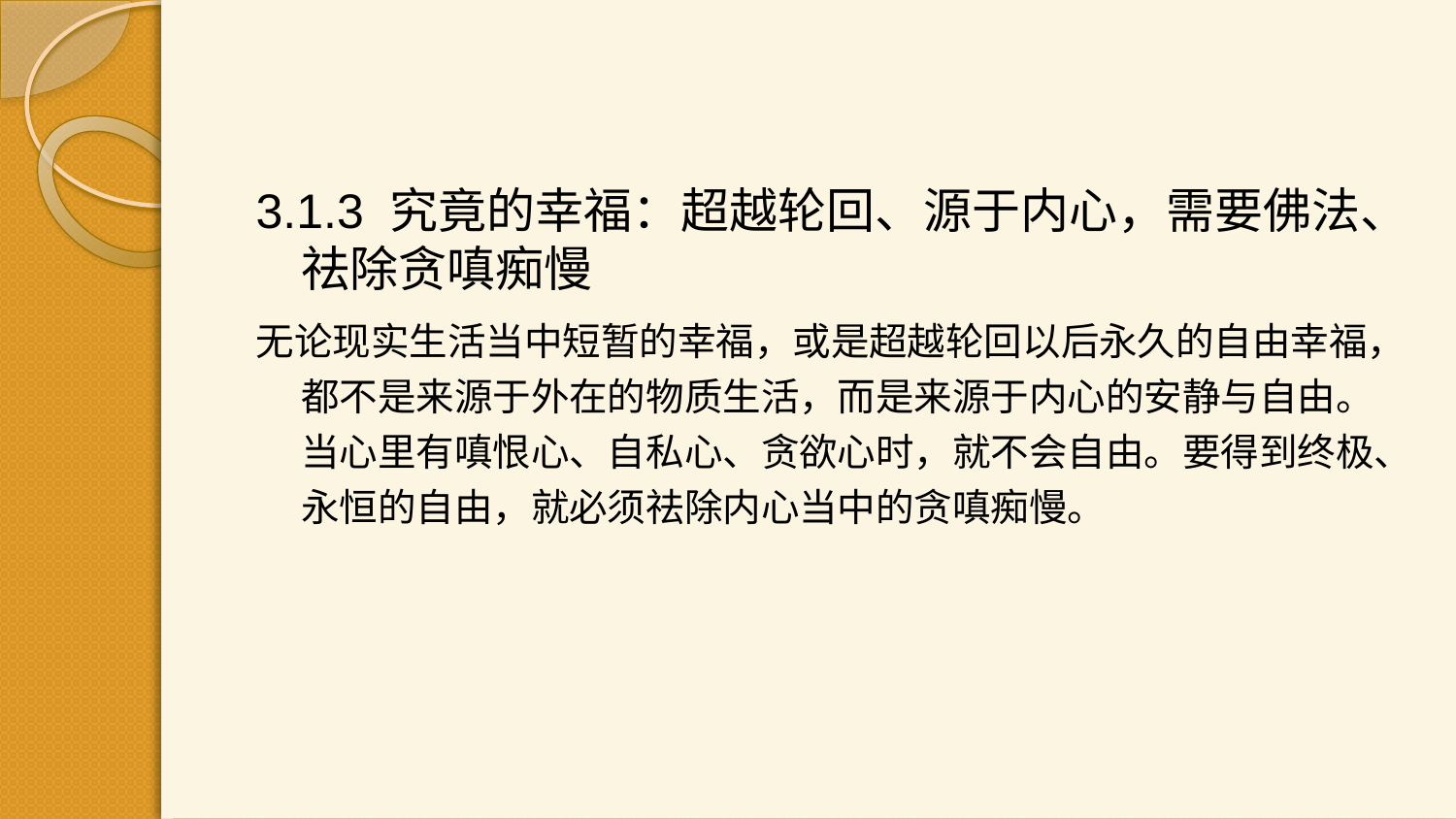

3.1.3 究竟的幸福：超越轮回、源于内心，需要佛法、祛除贪嗔痴慢
无论现实生活当中短暂的幸福，或是超越轮回以后永久的自由幸福，都不是来源于外在的物质生活，而是来源于内心的安静与自由。当心里有嗔恨心、自私心、贪欲心时，就不会自由。要得到终极、永恒的自由，就必须祛除内心当中的贪嗔痴慢。